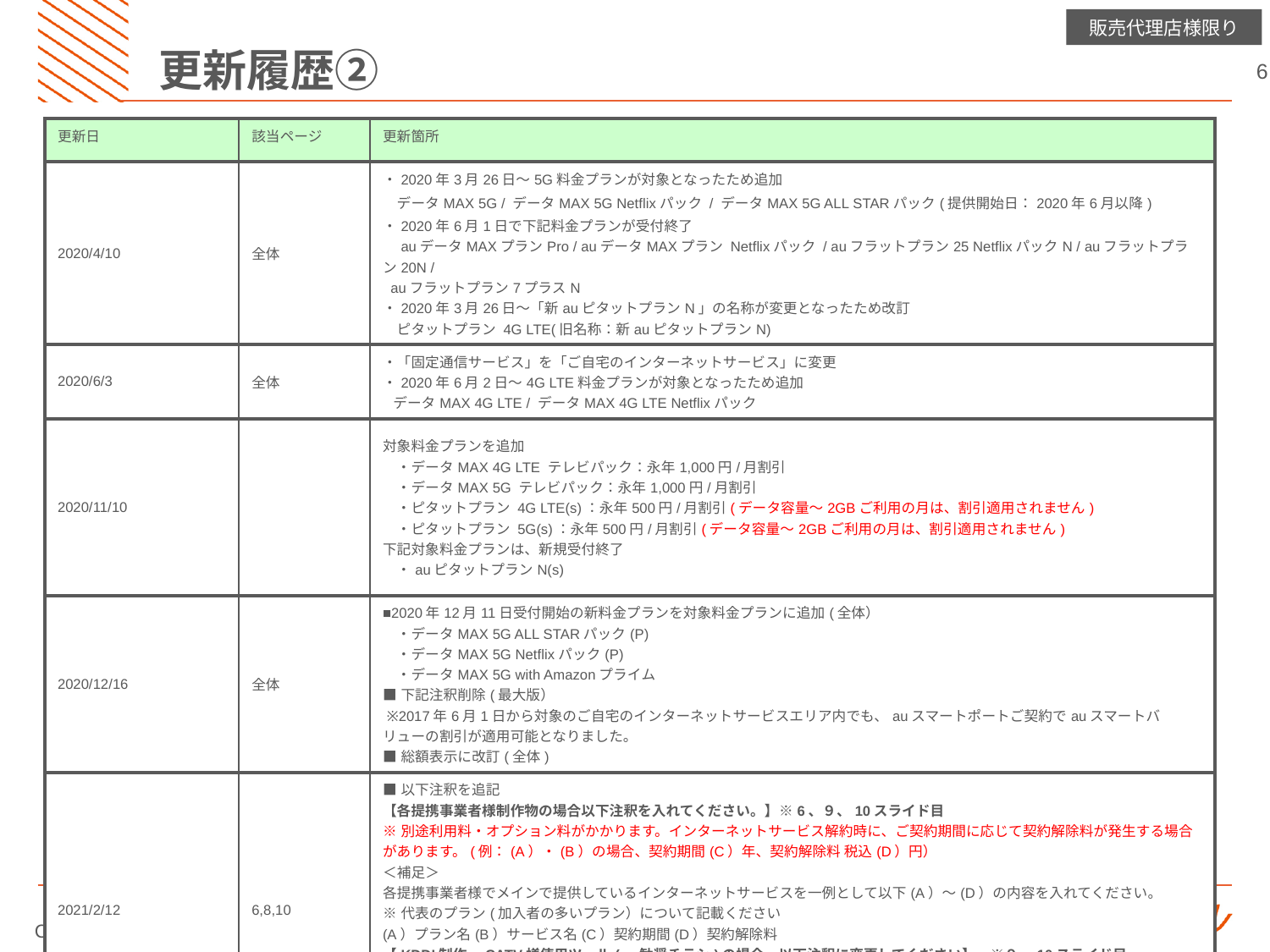

# 更新履歴②
| 更新日 | 該当ページ | 更新箇所 |
| --- | --- | --- |
| 2020/4/10 | 全体 | ・2020年3月26日～5G料金プランが対象となったため追加 　データMAX 5G / データMAX 5G Netflixパック / データMAX 5G ALL STARパック(提供開始日：2020年6月以降) ・2020年6月1日で下記料金プランが受付終了 　auデータMAXプランPro / auデータMAXプラン Netflixパック / auフラットプラン25 NetflixパックN / auフラットプラン20N / auフラットプラン7プラスN ・2020年3月26日～「新auピタットプランN」の名称が変更となったため改訂 　ピタットプラン 4G LTE(旧名称：新auピタットプランN) |
| 2020/6/3 | 全体 | ・「固定通信サービス」を「ご自宅のインターネットサービス」に変更 ・2020年6月2日～4G LTE料金プランが対象となったため追加 データMAX 4G LTE / データMAX 4G LTE Netflixパック |
| 2020/11/10 |  | 対象料金プランを追加 　・データMAX 4G LTE テレビパック：永年1,000円/月割引 　・データMAX 5G テレビパック：永年1,000円/月割引 　・ピタットプラン 4G LTE(s)：永年500円/月割引(データ容量～2GBご利用の月は、割引適用されません) 　・ピタットプラン 5G(s)：永年500円/月割引(データ容量～2GBご利用の月は、割引適用されません) 下記対象料金プランは、新規受付終了 　・auピタットプランN(s) |
| 2020/12/16 | 全体 | ■2020年12月11日受付開始の新料金プランを対象料金プランに追加(全体） 　・データMAX 5G ALL STARパック(P) 　・データMAX 5G Netflixパック(P) 　・データMAX 5G with Amazonプライム ■下記注釈削除(最大版） ※2017年6月1日から対象のご自宅のインターネットサービスエリア内でも、auスマートポートご契約でauスマートバリューの割引が適用可能となりました。 ■総額表示に改訂(全体) |
| 2021/2/12 | 6,8,10 | ■以下注釈を追記 【各提携事業者様制作物の場合以下注釈を入れてください。】※6、９、10スライド目 ※別途利用料・オプション料がかかります。インターネットサービス解約時に、ご契約期間に応じて契約解除料が発生する場合があります。(例：(A）・(B）の場合、契約期間(C）年、契約解除料 税込(D）円） ＜補足＞ 各提携事業者様でメインで提供しているインターネットサービスを一例として以下(A）～(D）の内容を入れてください。 ※代表のプラン(加入者の多いプラン）について記載ください (A）プラン名(B）サービス名(C）契約期間(D）契約解除料 【KDDI制作・CATV様使用ツール(au勧奨チラシ)の場合、以下注釈に変更してください】　※９、10スライド目 ※別途利用料・オプション料がかかります。インターネットサービス解約時に、ご契約期間に応じて契約解除料が発生する場合があります。(例：auひかりホーム・ずっとギガ得プランの場合 契約期間3年、契約解除料 税込16,500円。弊社提供プランの具体的な契約期間・契約解除料などは、弊社ホームページにてご確認ください。） |